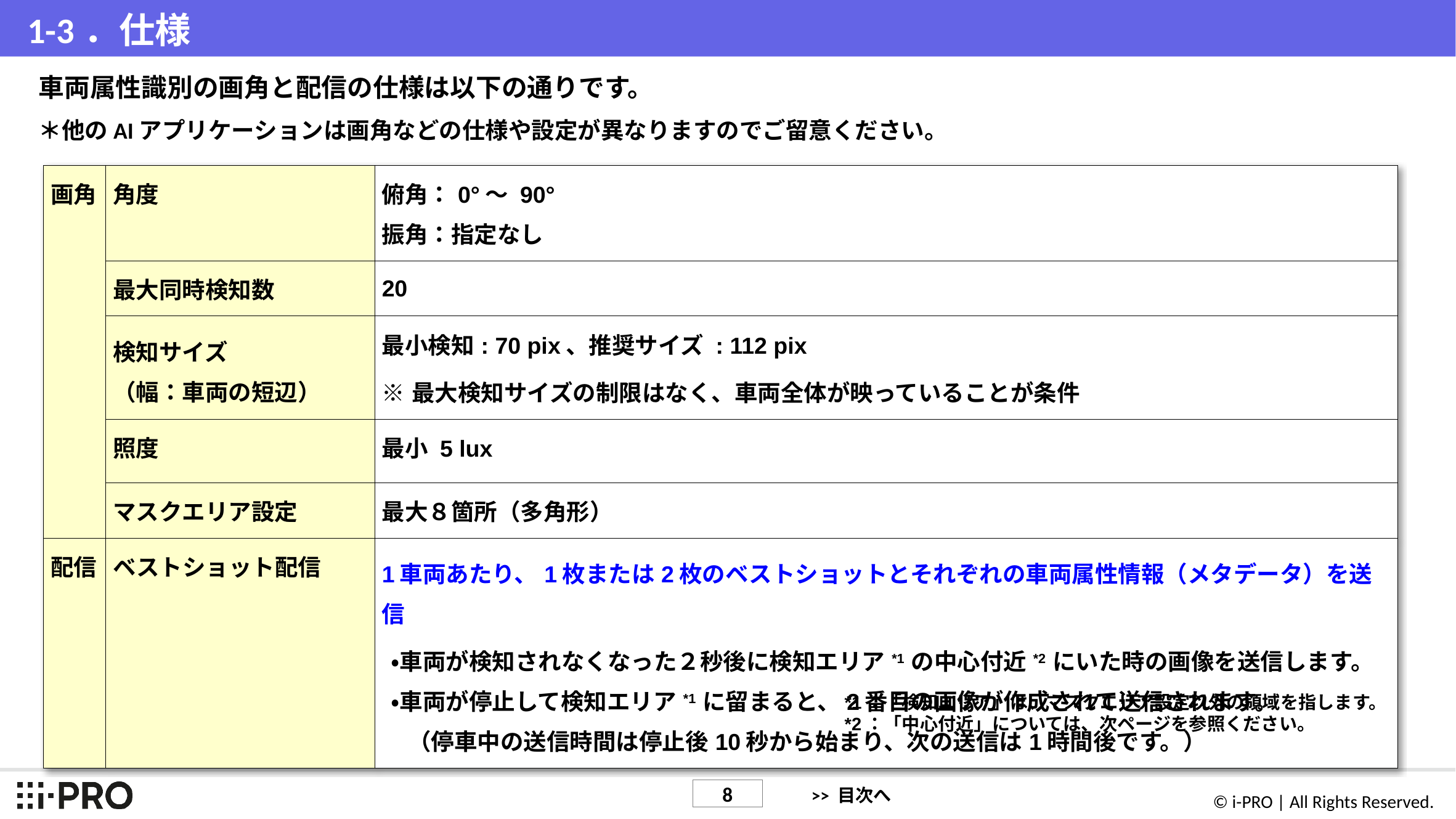

# 1-3．仕様
車両属性識別の画角と配信の仕様は以下の通りです。
＊他のAIアプリケーションは画角などの仕様や設定が異なりますのでご留意ください。
| 画角 | 角度 | 俯角：0°～ 90° 振角：指定なし |
| --- | --- | --- |
|  | 最大同時検知数 | 20 |
|  | 検知サイズ （幅：車両の短辺） | 最小検知: 70 pix、推奨サイズ : 112 pix　 ※最大検知サイズの制限はなく、車両全体が映っていることが条件 |
|  | 照度 | 最小 5 lux |
|  | マスクエリア設定 | 最大８箇所（多角形） |
| 配信 | ベストショット配信 | 1車両あたり、1枚または2枚のベストショットとそれぞれの車両属性情報（メタデータ）を送信 ・車両が検知されなくなった２秒後に検知エリア\*1 の中心付近\*2 にいた時の画像を送信します。 ・車両が停止して検知エリア\*1 に留まると、2番目の画像が作成されて送信されます。 （停車中の送信時間は停止後10秒から始まり、次の送信は1時間後です。） |
*1：「検知エリア」は、マスクエリア設定以外の領域を指します。
*2：「中心付近」については、次ページを参照ください。
>> 目次へ